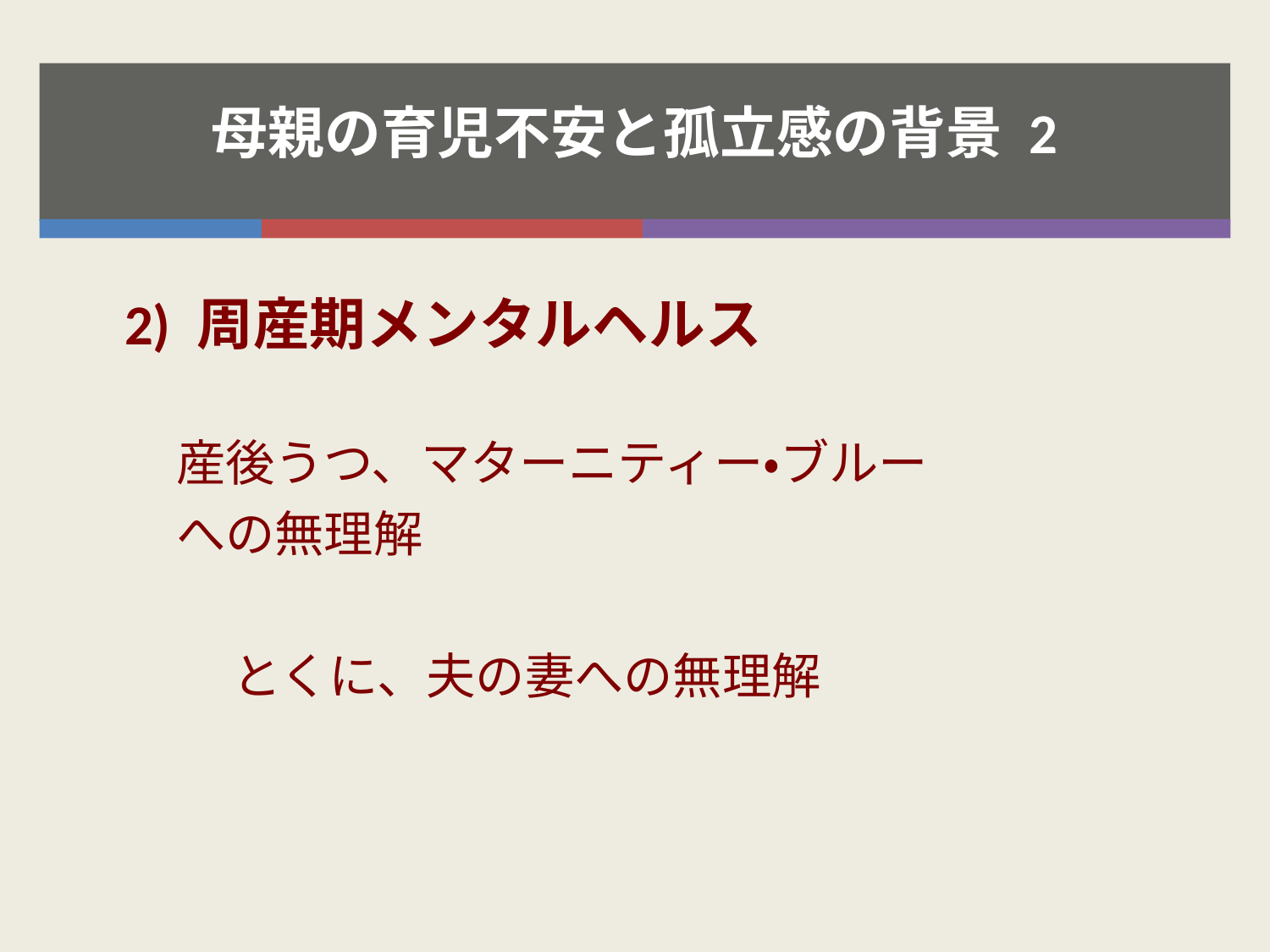

# 母親の育児不安と孤立感の背景 2
2) 周産期メンタルヘルス
産後うつ、マターニティー・ブルー
への無理解

    とくに、夫の妻への無理解